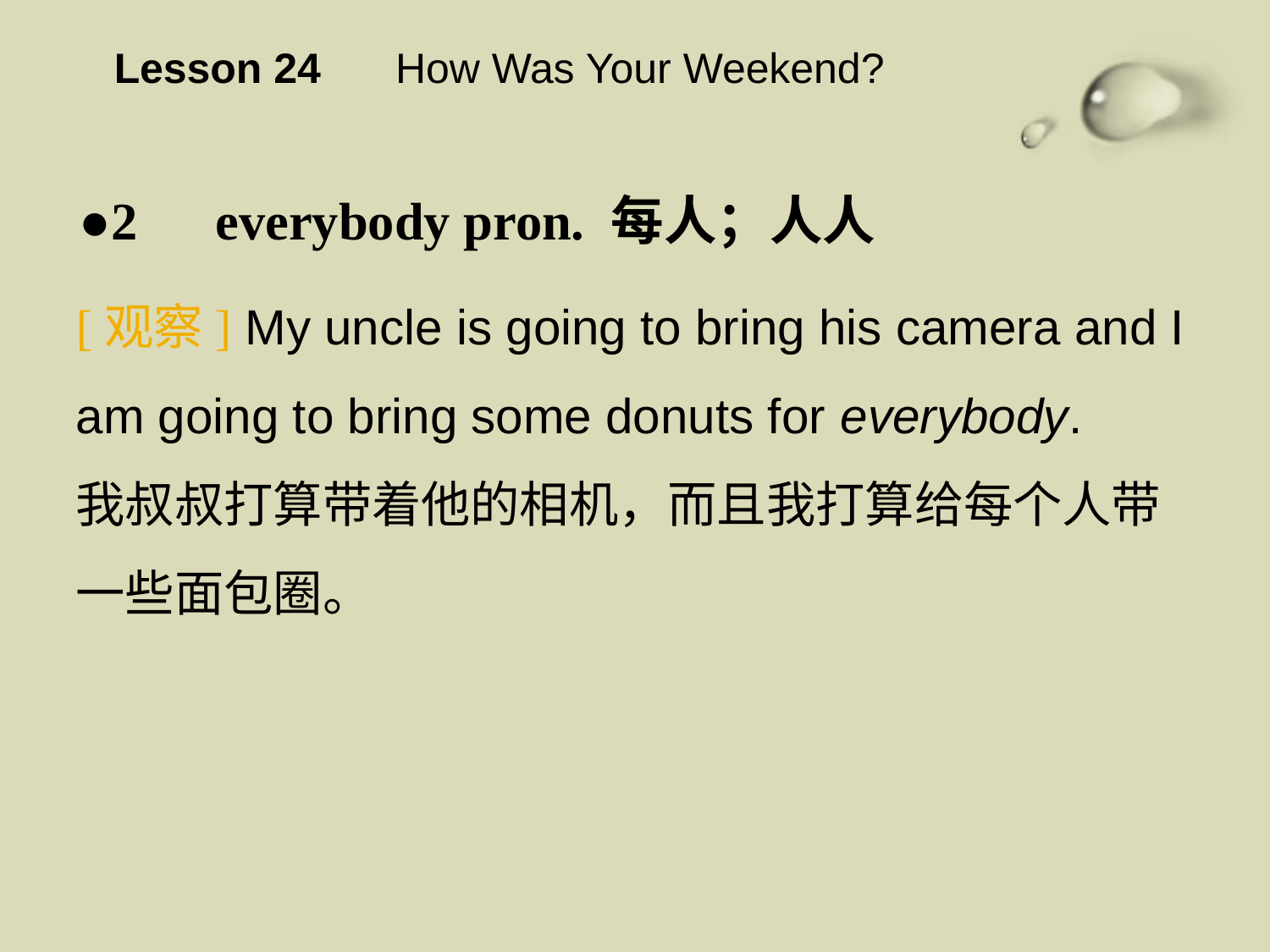

Lesson 24 　How Was Your Weekend?
●2　everybody pron. 每人；人人
[观察] My uncle is going to bring his camera and I am going to bring some donuts for everybody.
我叔叔打算带着他的相机，而且我打算给每个人带一些面包圈。